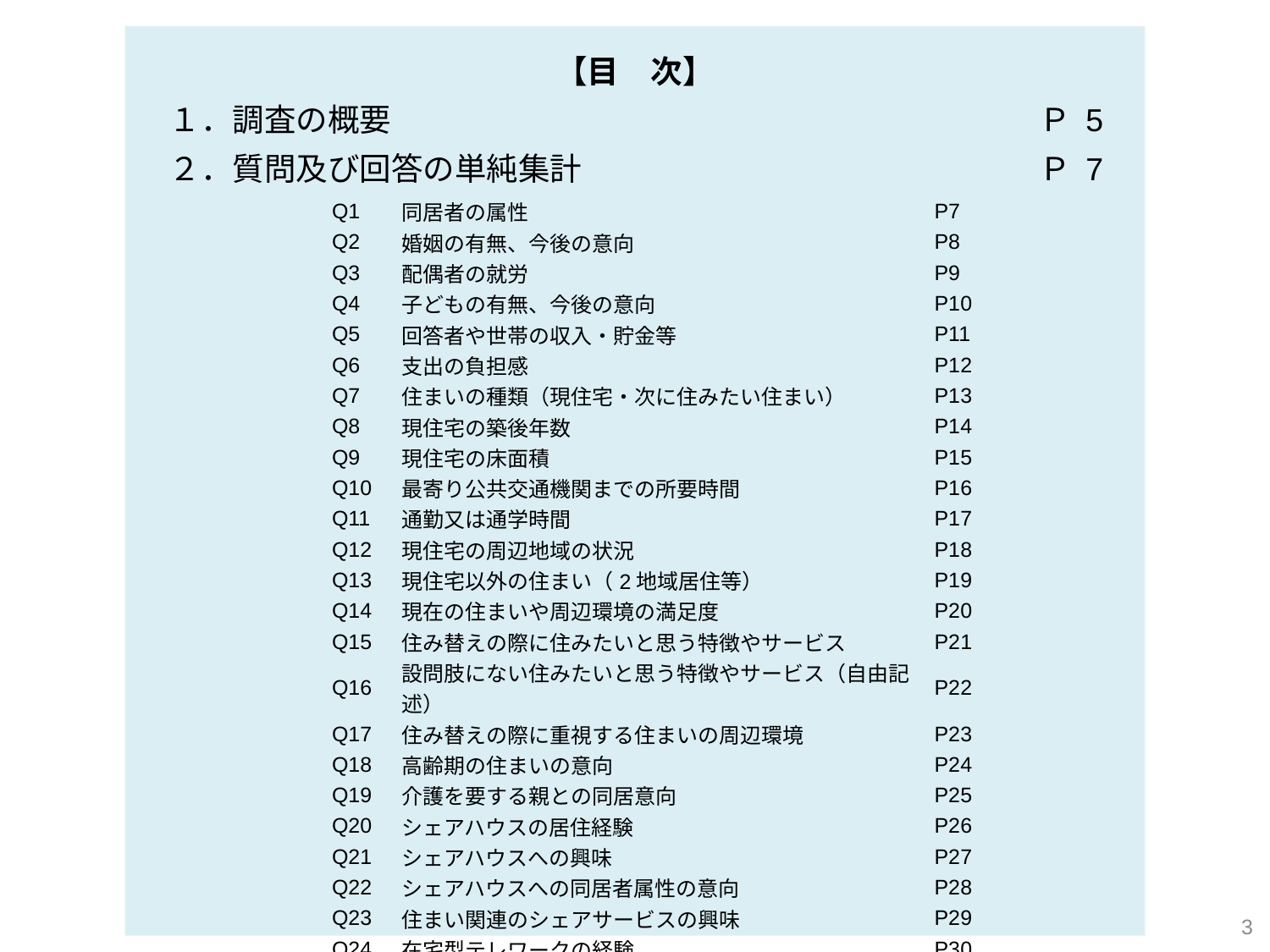

【目　次】
　１．調査の概要						Ｐ 5
　２．質問及び回答の単純集計				Ｐ 7

| Q1 | 同居者の属性 | P7 |
| --- | --- | --- |
| Q2 | 婚姻の有無、今後の意向 | P8 |
| Q3 | 配偶者の就労 | P9 |
| Q4 | 子どもの有無、今後の意向 | P10 |
| Q5 | 回答者や世帯の収入・貯金等 | P11 |
| Q6 | 支出の負担感 | P12 |
| Q7 | 住まいの種類（現住宅・次に住みたい住まい） | P13 |
| Q8 | 現住宅の築後年数 | P14 |
| Q9 | 現住宅の床面積 | P15 |
| Q10 | 最寄り公共交通機関までの所要時間 | P16 |
| Q11 | 通勤又は通学時間 | P17 |
| Q12 | 現住宅の周辺地域の状況 | P18 |
| Q13 | 現住宅以外の住まい（2地域居住等） | P19 |
| Q14 | 現在の住まいや周辺環境の満足度 | P20 |
| Q15 | 住み替えの際に住みたいと思う特徴やサービス | P21 |
| Q16 | 設問肢にない住みたいと思う特徴やサービス（自由記述） | P22 |
| Q17 | 住み替えの際に重視する住まいの周辺環境 | P23 |
| Q18 | 高齢期の住まいの意向 | P24 |
| Q19 | 介護を要する親との同居意向 | P25 |
| Q20 | シェアハウスの居住経験 | P26 |
| Q21 | シェアハウスへの興味 | P27 |
| Q22 | シェアハウスへの同居者属性の意向 | P28 |
| Q23 | 住まい関連のシェアサービスの興味 | P29 |
| Q24 | 在宅型テレワークの経験 | P30 |
| Q25 | 在宅型テレワークへの興味 | P31 |
| Q26 | １週間の会話人数 | P32 |
| Q27 | 同居者との食事の頻度 | P33 |
| Q28 | 居住する地域での取組 | P34 |
| Q29 | 居住する地域での取組の実施時間 | P35 |
3